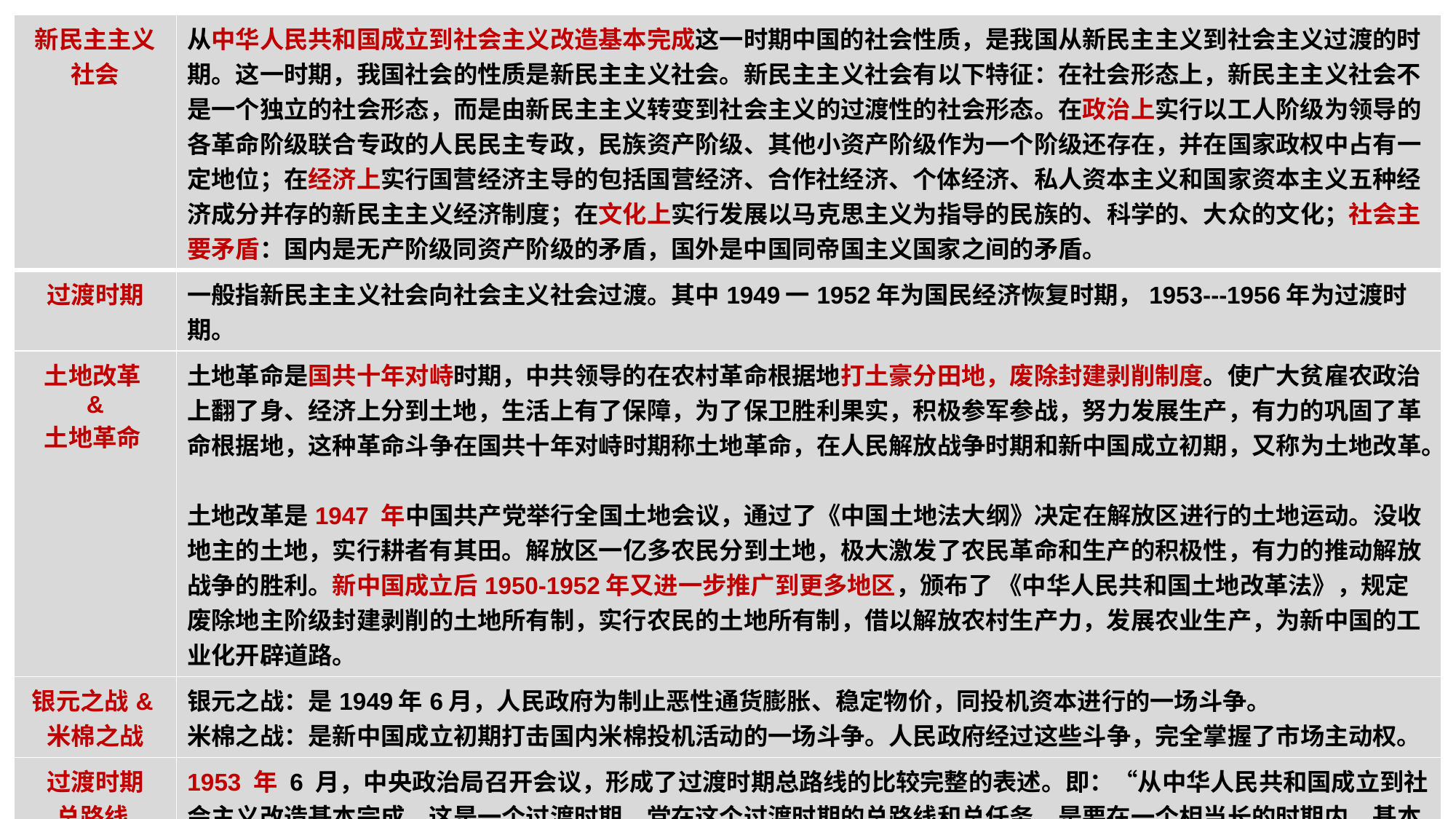

| 新民主主义社会 | 从中华人民共和国成立到社会主义改造基本完成这一时期中国的社会性质，是我国从新民主主义到社会主义过渡的时期。这一时期，我国社会的性质是新民主主义社会。新民主主义社会有以下特征：在社会形态上，新民主主义社会不是一个独立的社会形态，而是由新民主主义转变到社会主义的过渡性的社会形态。在政治上实行以工人阶级为领导的各革命阶级联合专政的人民民主专政，民族资产阶级、其他小资产阶级作为一个阶级还存在，并在国家政权中占有一定地位；在经济上实行国营经济主导的包括国营经济、合作社经济、个体经济、私人资本主义和国家资本主义五种经济成分并存的新民主主义经济制度；在文化上实行发展以马克思主义为指导的民族的、科学的、大众的文化；社会主要矛盾：国内是无产阶级同资产阶级的矛盾，国外是中国同帝国主义国家之间的矛盾。 |
| --- | --- |
| 过渡时期 | 一般指新民主主义社会向社会主义社会过渡。其中1949一1952年为国民经济恢复时期，1953---1956年为过渡时期。 |
| 土地改革 & 土地革命 | 土地革命是国共十年对峙时期，中共领导的在农村革命根据地打土豪分田地，废除封建剥削制度。使广大贫雇农政治上翻了身、经济上分到土地，生活上有了保障，为了保卫胜利果实，积极参军参战，努力发展生产，有力的巩固了革命根据地，这种革命斗争在国共十年对峙时期称土地革命，在人民解放战争时期和新中国成立初期，又称为土地改革。 土地改革是1947 年中国共产党举行全国土地会议，通过了《中国土地法大纲》决定在解放区进行的土地运动。没收地主的土地，实行耕者有其田。解放区一亿多农民分到土地，极大激发了农民革命和生产的积极性，有力的推动解放战争的胜利。新中国成立后1950-1952年又进一步推广到更多地区，颁布了 《中华人民共和国土地改革法》，规定废除地主阶级封建剥削的土地所有制，实行农民的土地所有制，借以解放农村生产力，发展农业生产，为新中国的工业化开辟道路。 |
| 银元之战&米棉之战 | 银元之战：是1949年6月，人民政府为制止恶性通货膨胀、稳定物价，同投机资本进行的一场斗争。 米棉之战：是新中国成立初期打击国内米棉投机活动的一场斗争。人民政府经过这些斗争，完全掌握了市场主动权。 |
| 过渡时期 总路线 | 1953 年 6 月，中央政治局召开会议，形成了过渡时期总路线的比较完整的表述。即：“从中华人民共和国成立到社会主义改造基本完成，这是一个过渡时期。党在这个过渡时期的总路线和总任务，是要在一个相当长的时期内，基本上实现国家工业化和对农业、手工业、资本主义工商业的社会主义改造。 |
| 一化三改 | “一化”指的时国家工业化(社会主义工业化)，实质是发展社会生产力，“三大改造”有步骤地对农业、工业和资本主义工商业进行社会主义改造，实质是变革生产关系，将生产资料由私有制转变为社会主义公有制。 |